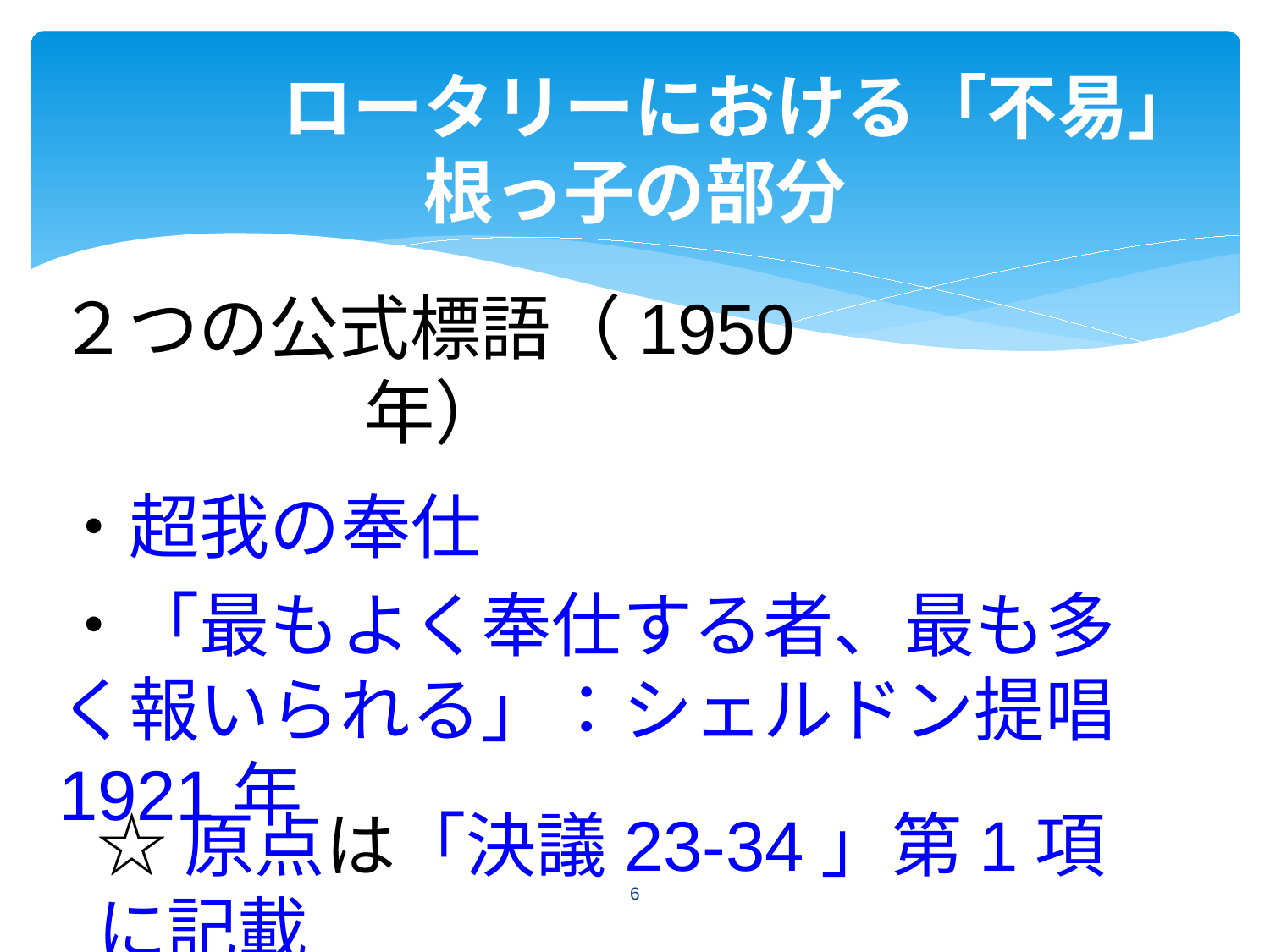

ロータリーにおける「不易」
根っ子の部分
２つの公式標語（1950年）
・超我の奉仕
・「最もよく奉仕する者、最も多く報いられる」：シェルドン提唱1921年
☆原点は「決議23-34」第1項に記載
6